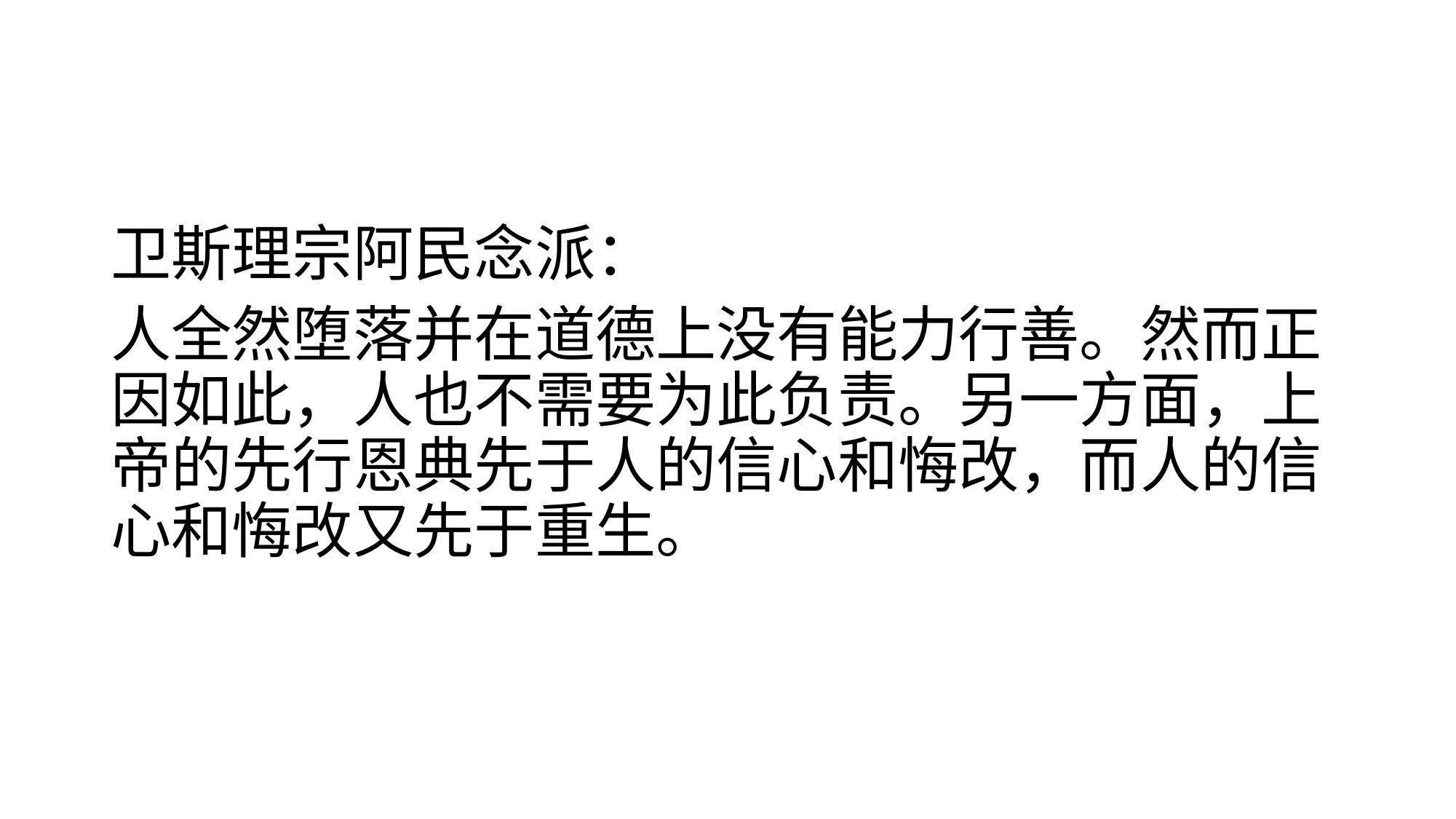

#
卫斯理宗阿民念派：
人全然堕落并在道德上没有能力行善。然而正因如此，人也不需要为此负责。另一方面，上帝的先行恩典先于人的信心和悔改，而人的信心和悔改又先于重生。